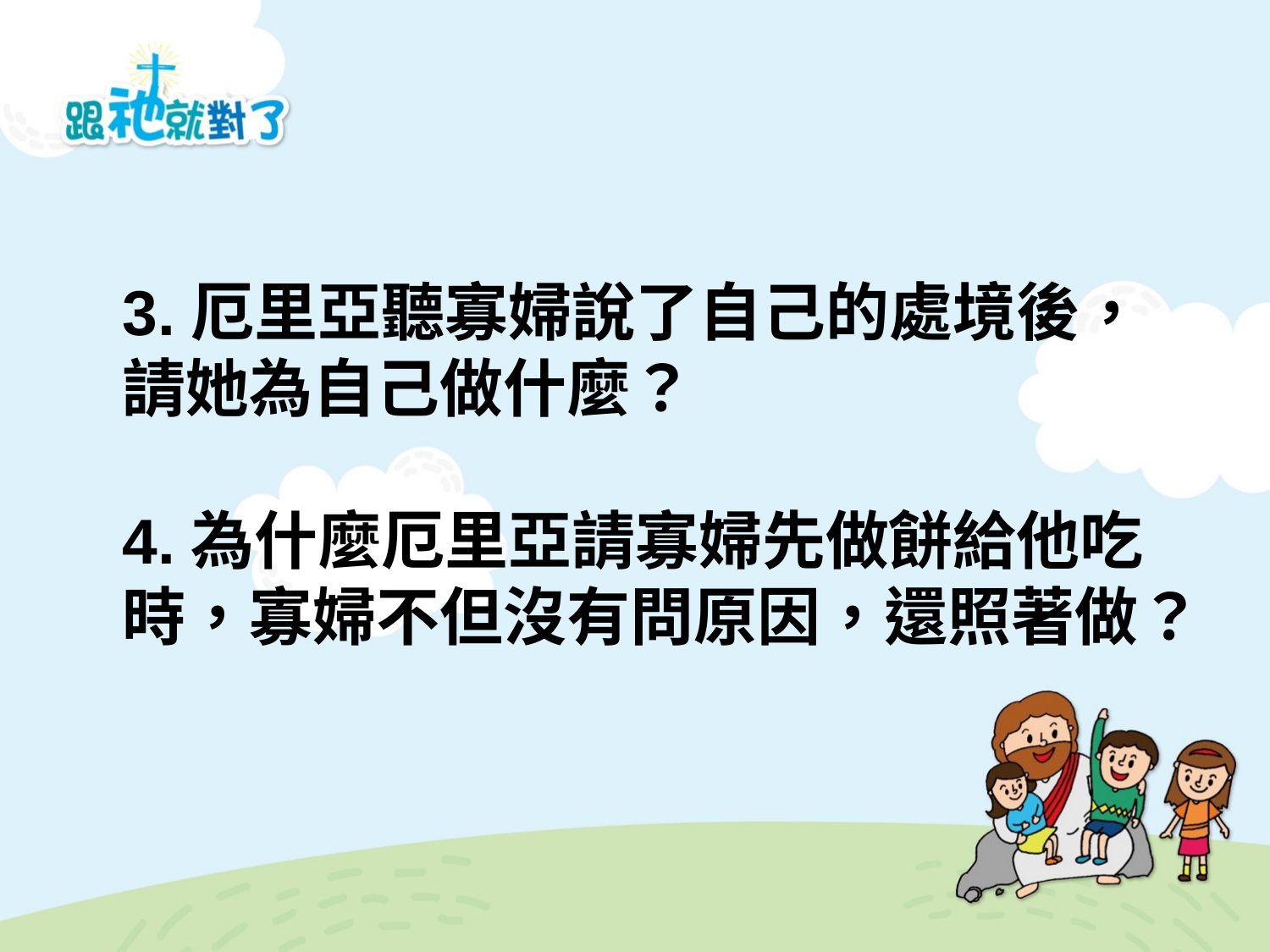

3.厄里亞聽寡婦說了自己的處境後，請她為自己做什麼？

4.為什麼厄里亞請寡婦先做餅給他吃時，寡婦不但沒有問原因，還照著做？